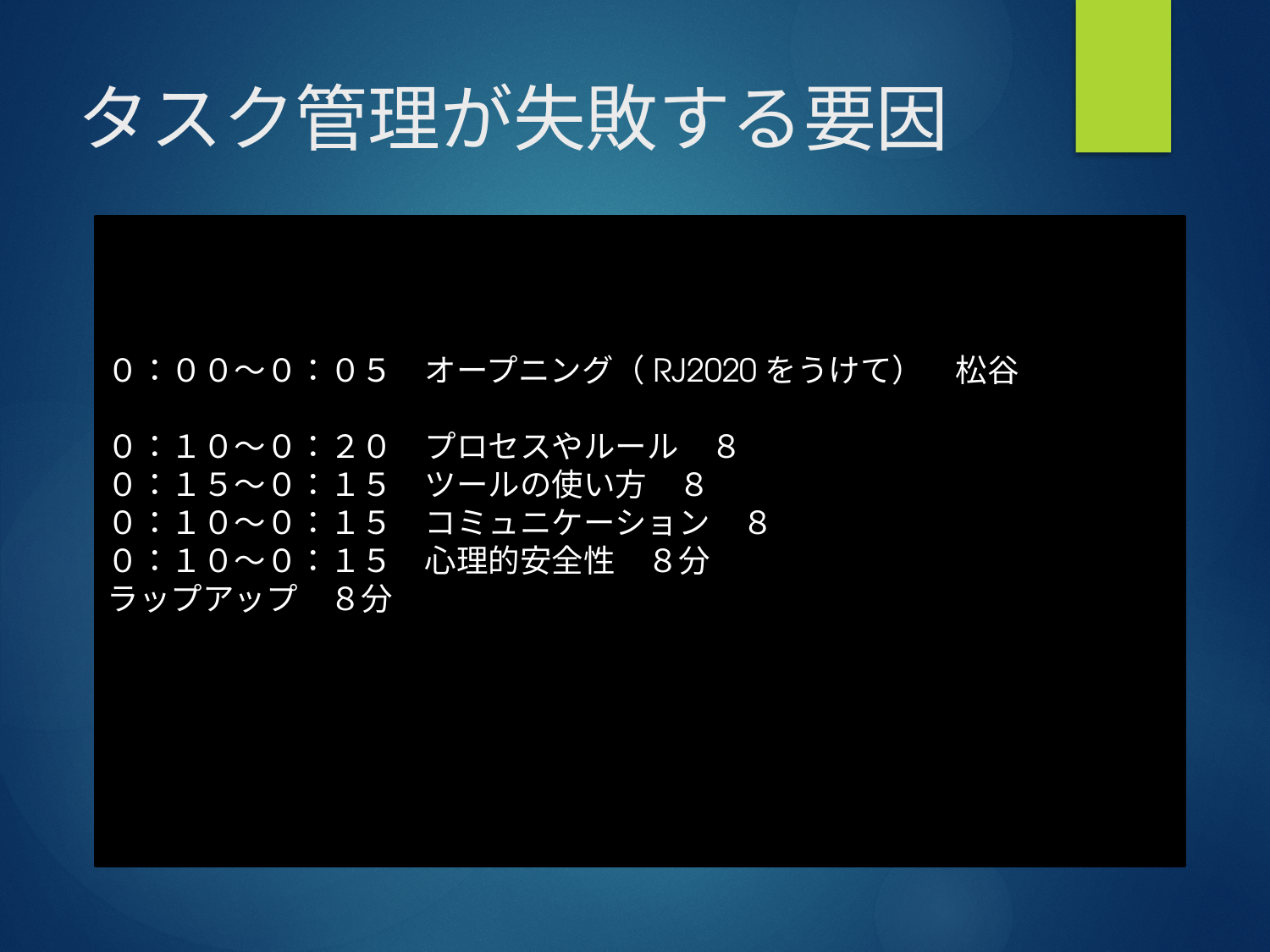

# タスク管理が失敗する要因
０：００～０：０５　オープニング（RJ2020をうけて）　松谷

０：１０～０：２０　プロセスやルール　８
０：１５～０：１５　ツールの使い方　８
０：１０～０：１５　コミュニケーション　８
０：１０～０：１５　心理的安全性　８分
ラップアップ　８分